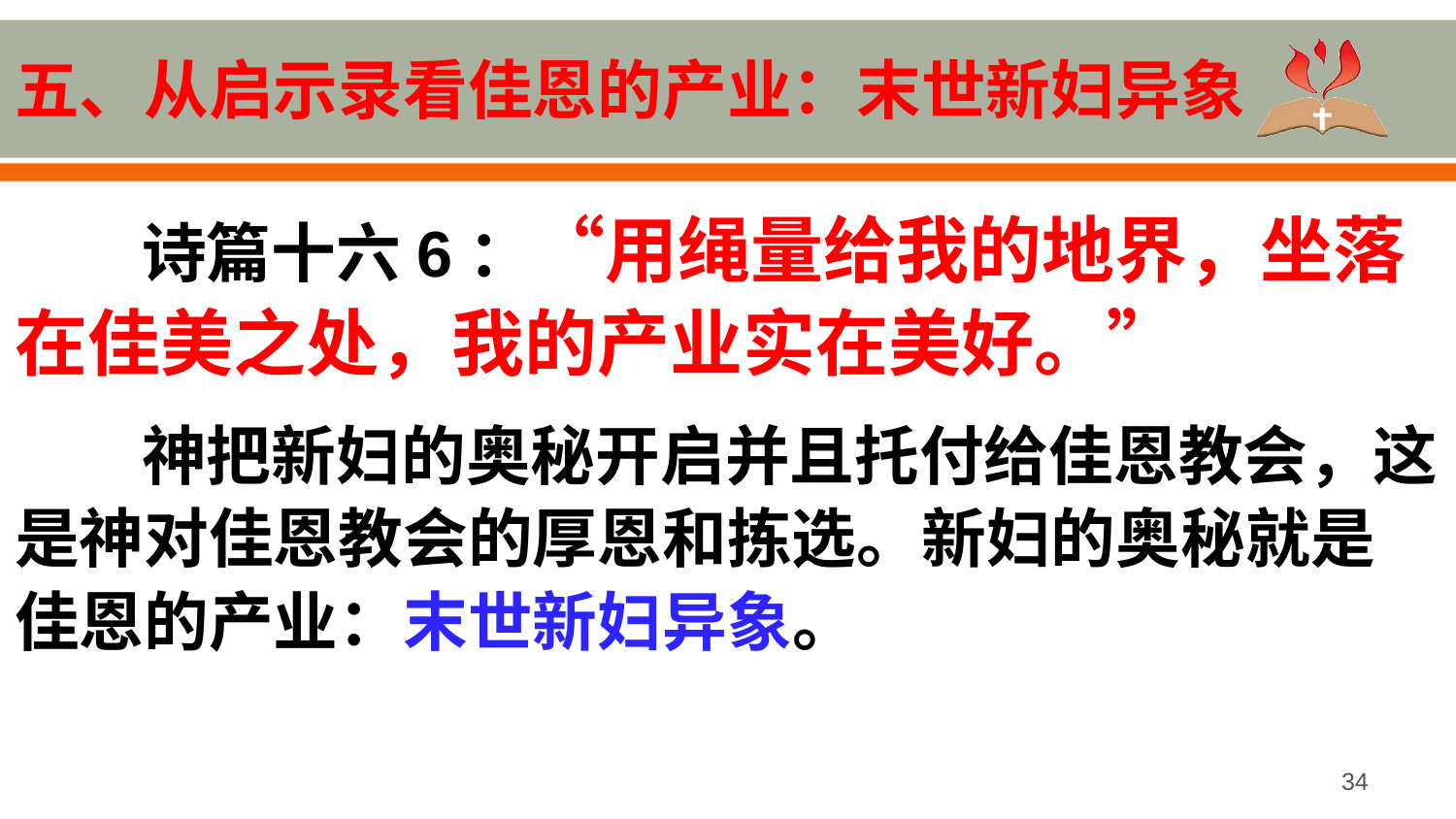

# 五、从启示录看佳恩的产业：末世新妇异象
诗篇十六6：“用绳量给我的地界，坐落在佳美之处，我的产业实在美好。”
神把新妇的奥秘开启并且托付给佳恩教会，这是神对佳恩教会的厚恩和拣选。新妇的奥秘就是佳恩的产业：末世新妇异象。

34